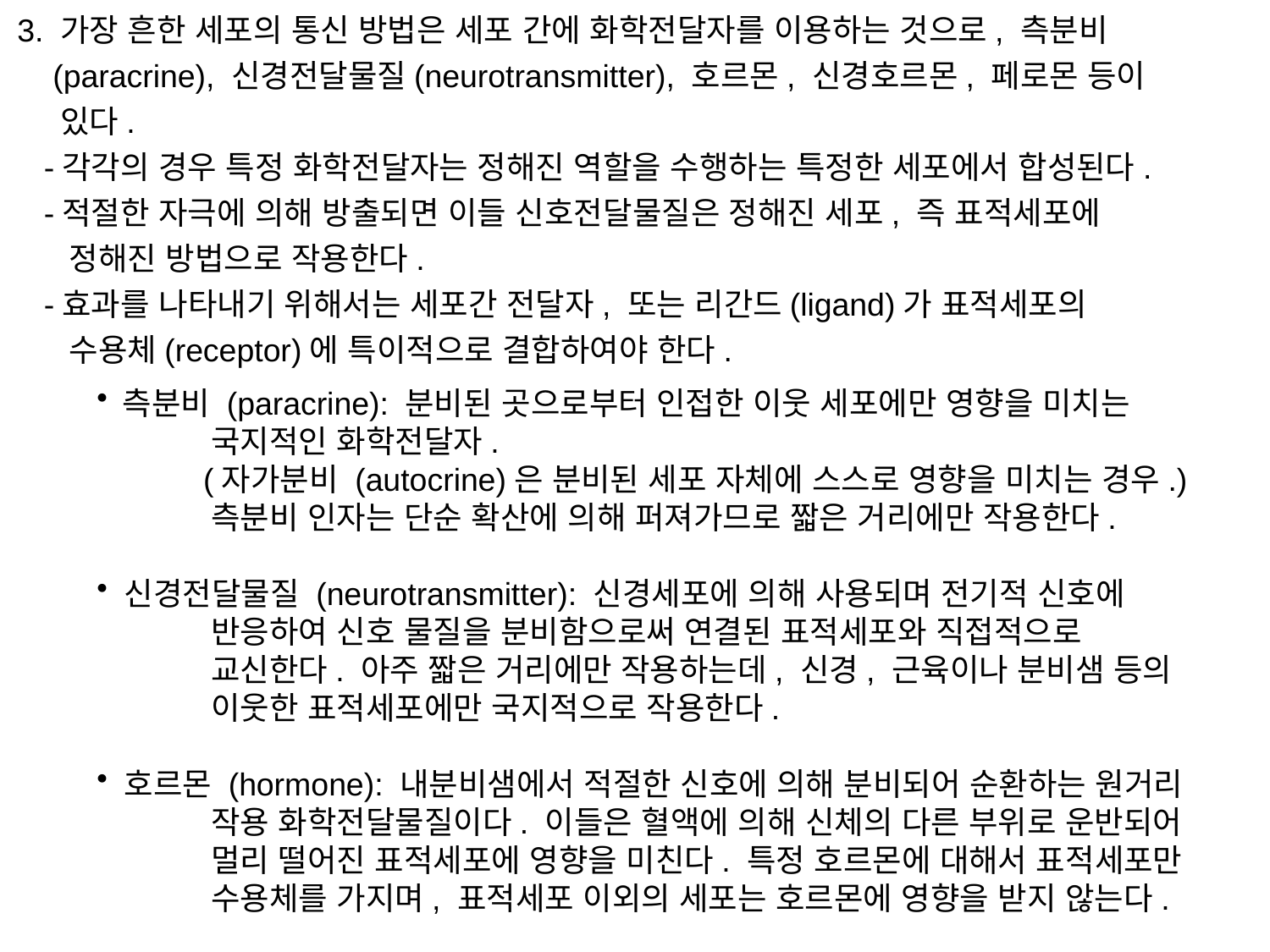

3. 가장 흔한 세포의 통신 방법은 세포 간에 화학전달자를 이용하는 것으로, 측분비
    (paracrine), 신경전달물질(neurotransmitter), 호르몬, 신경호르몬, 페로몬 등이
    있다.
   -각각의 경우 특정 화학전달자는 정해진 역할을 수행하는 특정한 세포에서 합성된다.
   -적절한 자극에 의해 방출되면 이들 신호전달물질은 정해진 세포, 즉 표적세포에
     정해진 방법으로 작용한다.
   -효과를 나타내기 위해서는 세포간 전달자, 또는 리간드(ligand)가 표적세포의
     수용체(receptor)에 특이적으로 결합하여야 한다.
 측분비 (paracrine): 분비된 곳으로부터 인접한 이웃 세포에만 영향을 미치는
            국지적인 화학전달자.
            (자가분비 (autocrine)은 분비된 세포 자체에 스스로 영향을 미치는 경우.)
            측분비 인자는 단순 확산에 의해 퍼져가므로 짧은 거리에만 작용한다.

 신경전달물질 (neurotransmitter): 신경세포에 의해 사용되며 전기적 신호에
            반응하여 신호 물질을 분비함으로써 연결된 표적세포와 직접적으로
            교신한다. 아주 짧은 거리에만 작용하는데, 신경, 근육이나 분비샘 등의
            이웃한 표적세포에만 국지적으로 작용한다.

 호르몬 (hormone): 내분비샘에서 적절한 신호에 의해 분비되어 순환하는 원거리
            작용 화학전달물질이다. 이들은 혈액에 의해 신체의 다른 부위로 운반되어
            멀리 떨어진 표적세포에 영향을 미친다. 특정 호르몬에 대해서 표적세포만
            수용체를 가지며, 표적세포 이외의 세포는 호르몬에 영향을 받지 않는다.